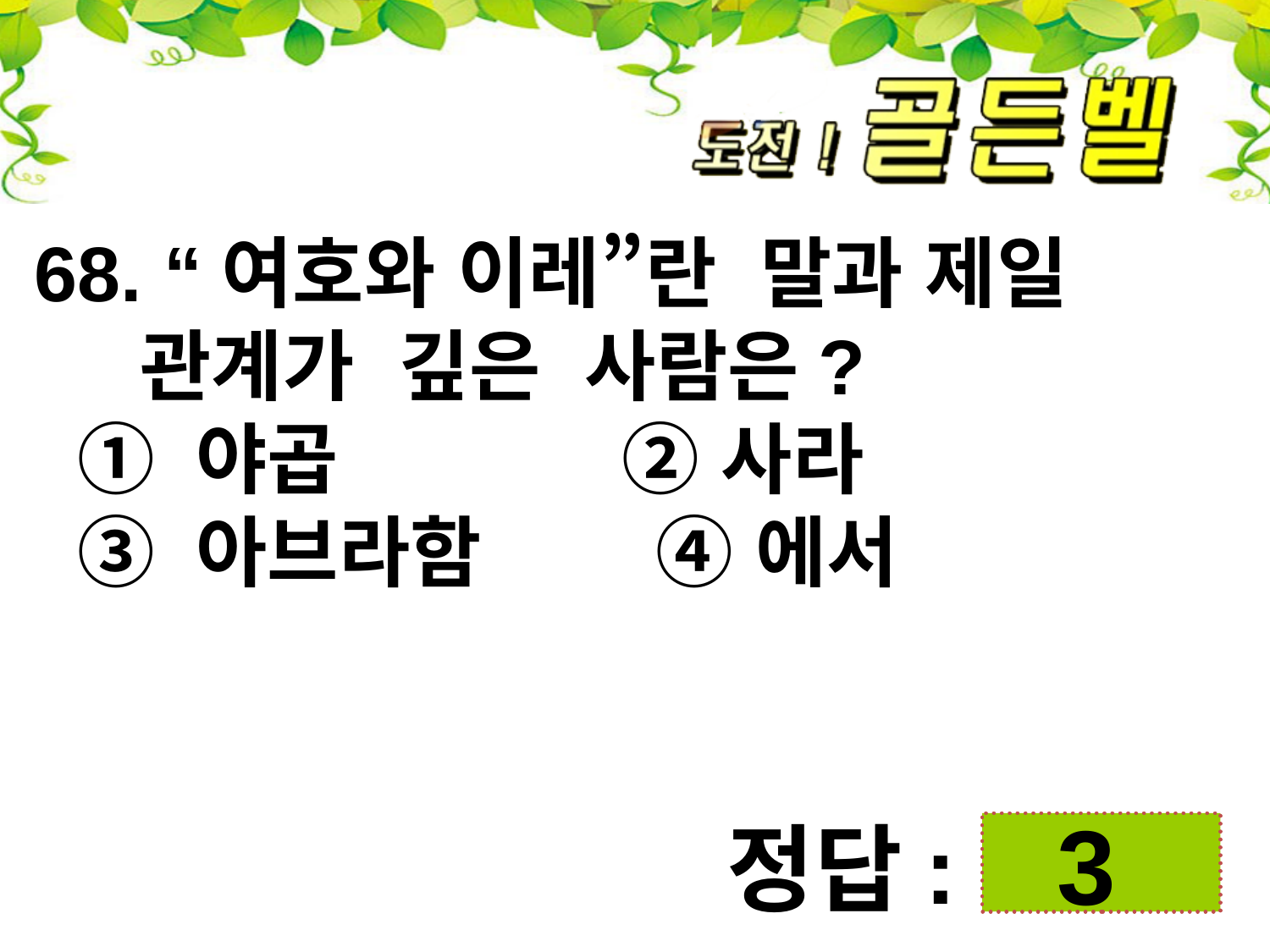

68. “여호와 이레”란  말과 제일
     관계가  깊은  사람은?
    ① 야곱             ② 사라
   ③ 아브라함        ④ 에서
정답:
3